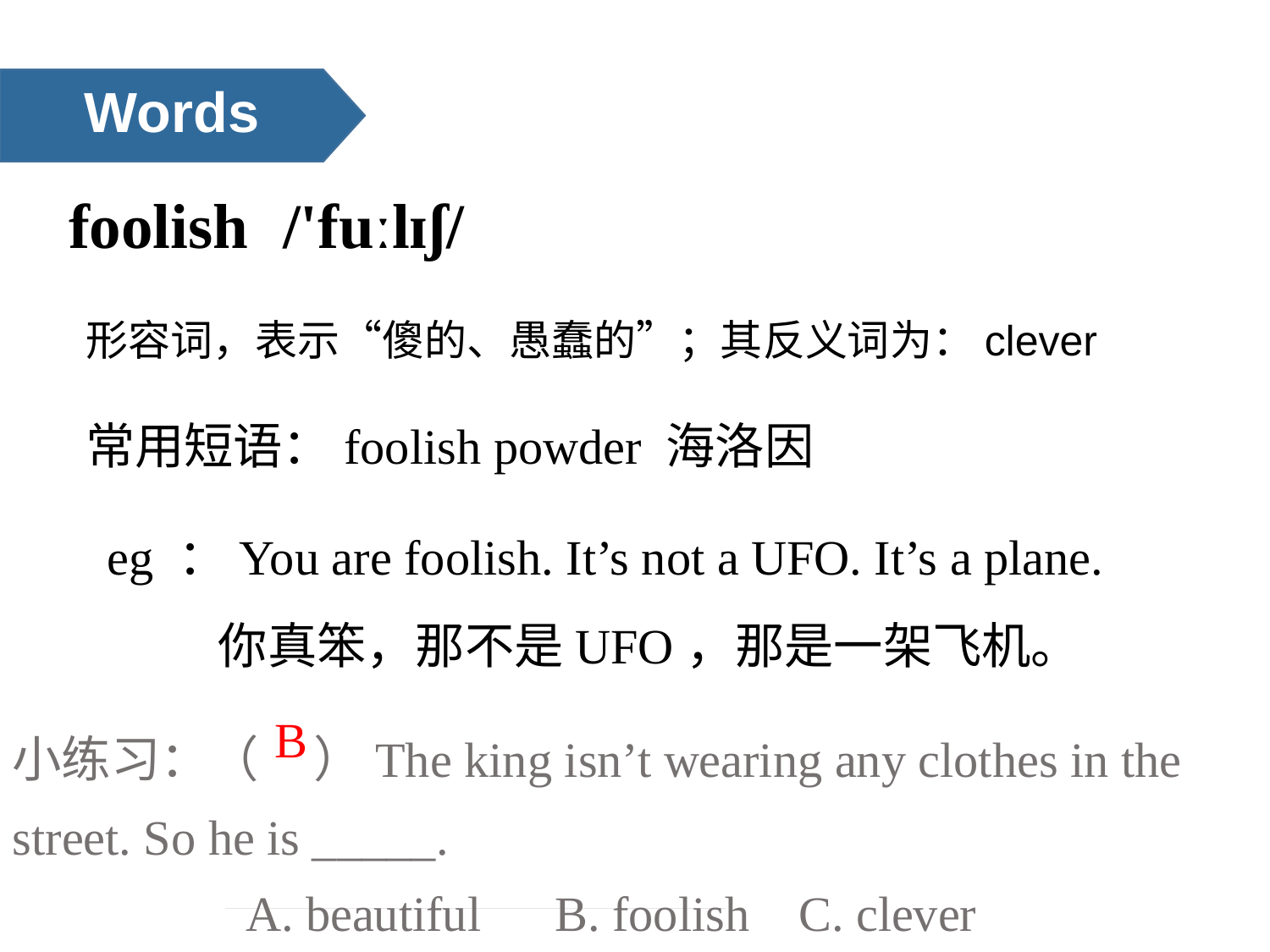

Words
/'fuːlɪʃ/
foolish
形容词，表示“傻的、愚蠢的”；其反义词为：clever
常用短语：foolish powder 海洛因
eg ：You are foolish. It’s not a UFO. It’s a plane.
         你真笨，那不是UFO，那是一架飞机。
B
小练习：（     ）The king isn’t wearing any clothes in the street. So he is _____.
                   A. beautiful      B. foolish    C. clever